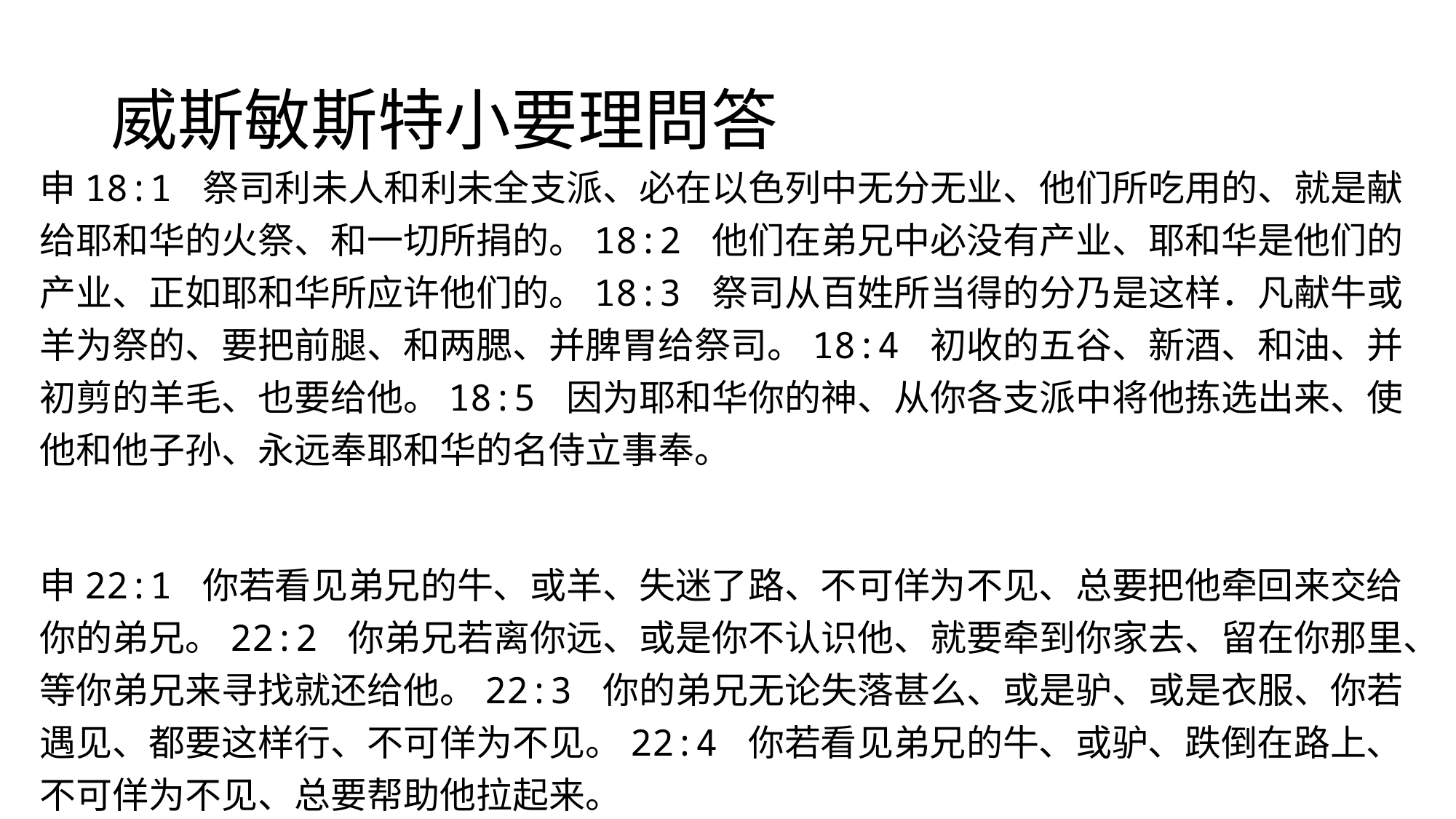

# 威斯敏斯特小要理問答
申18:1 祭司利未人和利未全支派、必在以色列中无分无业、他们所吃用的、就是献给耶和华的火祭、和一切所捐的。18:2 他们在弟兄中必没有产业、耶和华是他们的产业、正如耶和华所应许他们的。18:3 祭司从百姓所当得的分乃是这样．凡献牛或羊为祭的、要把前腿、和两腮、并脾胃给祭司。18:4 初收的五谷、新酒、和油、并初剪的羊毛、也要给他。18:5 因为耶和华你的神、从你各支派中将他拣选出来、使他和他子孙、永远奉耶和华的名侍立事奉。

申22:1 你若看见弟兄的牛、或羊、失迷了路、不可佯为不见、总要把他牵回来交给你的弟兄。22:2 你弟兄若离你远、或是你不认识他、就要牵到你家去、留在你那里、等你弟兄来寻找就还给他。22:3 你的弟兄无论失落甚么、或是驴、或是衣服、你若遇见、都要这样行、不可佯为不见。22:4 你若看见弟兄的牛、或驴、跌倒在路上、不可佯为不见、总要帮助他拉起来。